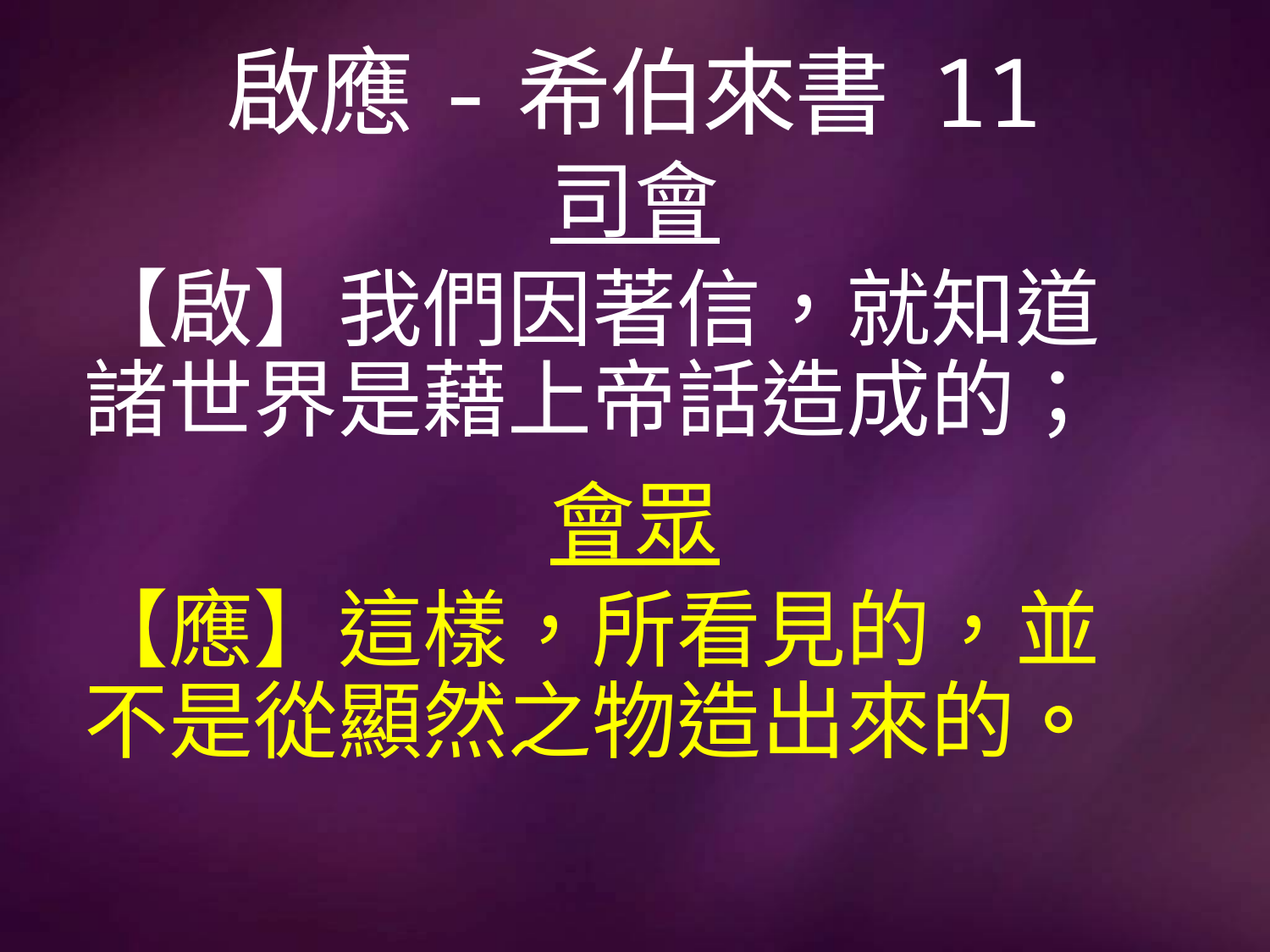

# 啟應-希伯來書 11
司會
【啟】我們因著信，就知道諸世界是藉上帝話造成的；

會眾
【應】這樣，所看見的，並不是從顯然之物造出來的。